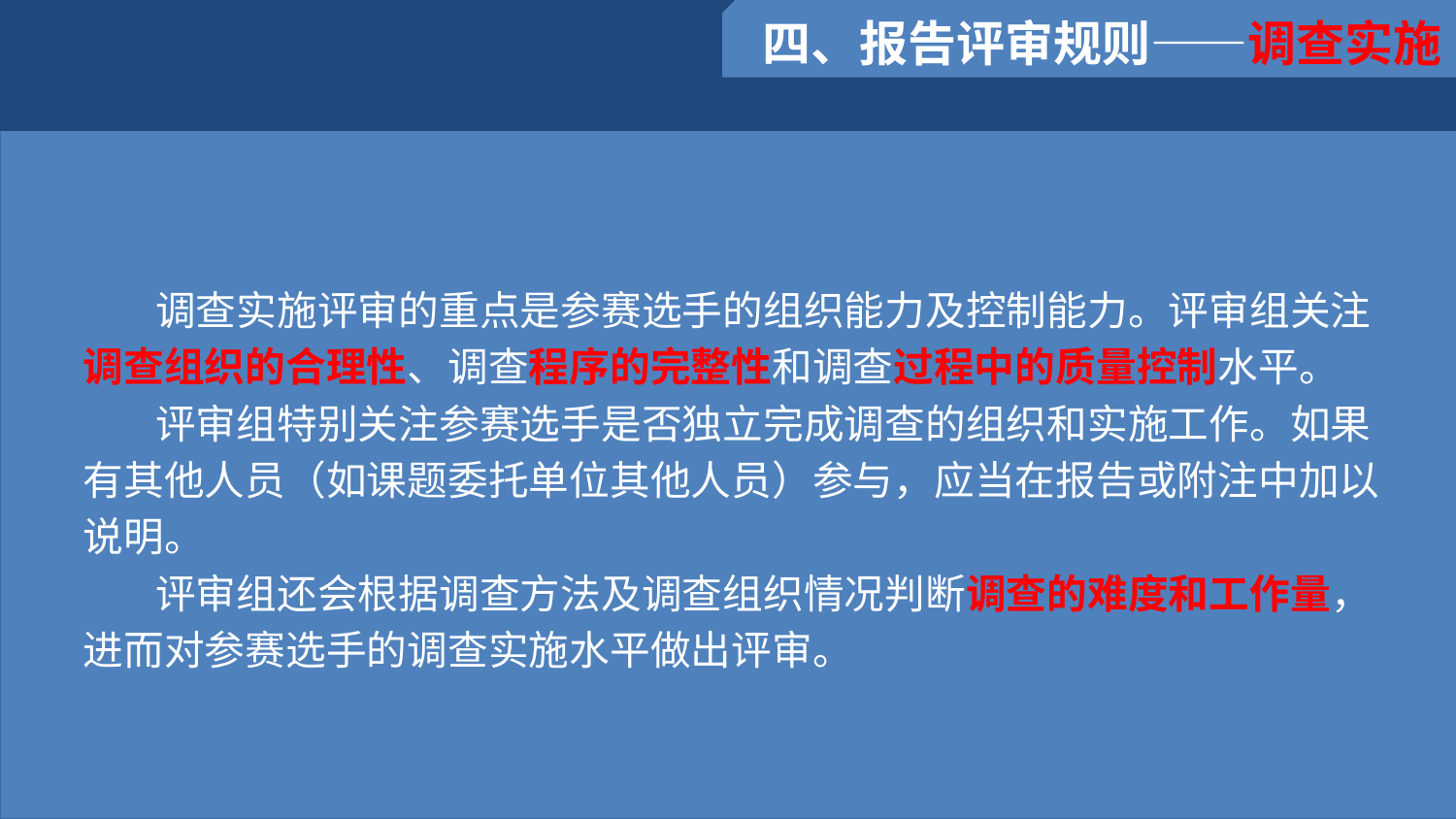

四、报告评审规则——调查实施

       调查实施评审的重点是参赛选手的组织能力及控制能力。评审组关注调查组织的合理性、调查程序的完整性和调查过程中的质量控制水平。
       评审组特别关注参赛选手是否独立完成调查的组织和实施工作。如果有其他人员（如课题委托单位其他人员）参与，应当在报告或附注中加以说明。
       评审组还会根据调查方法及调查组织情况判断调查的难度和工作量，进而对参赛选手的调查实施水平做出评审。